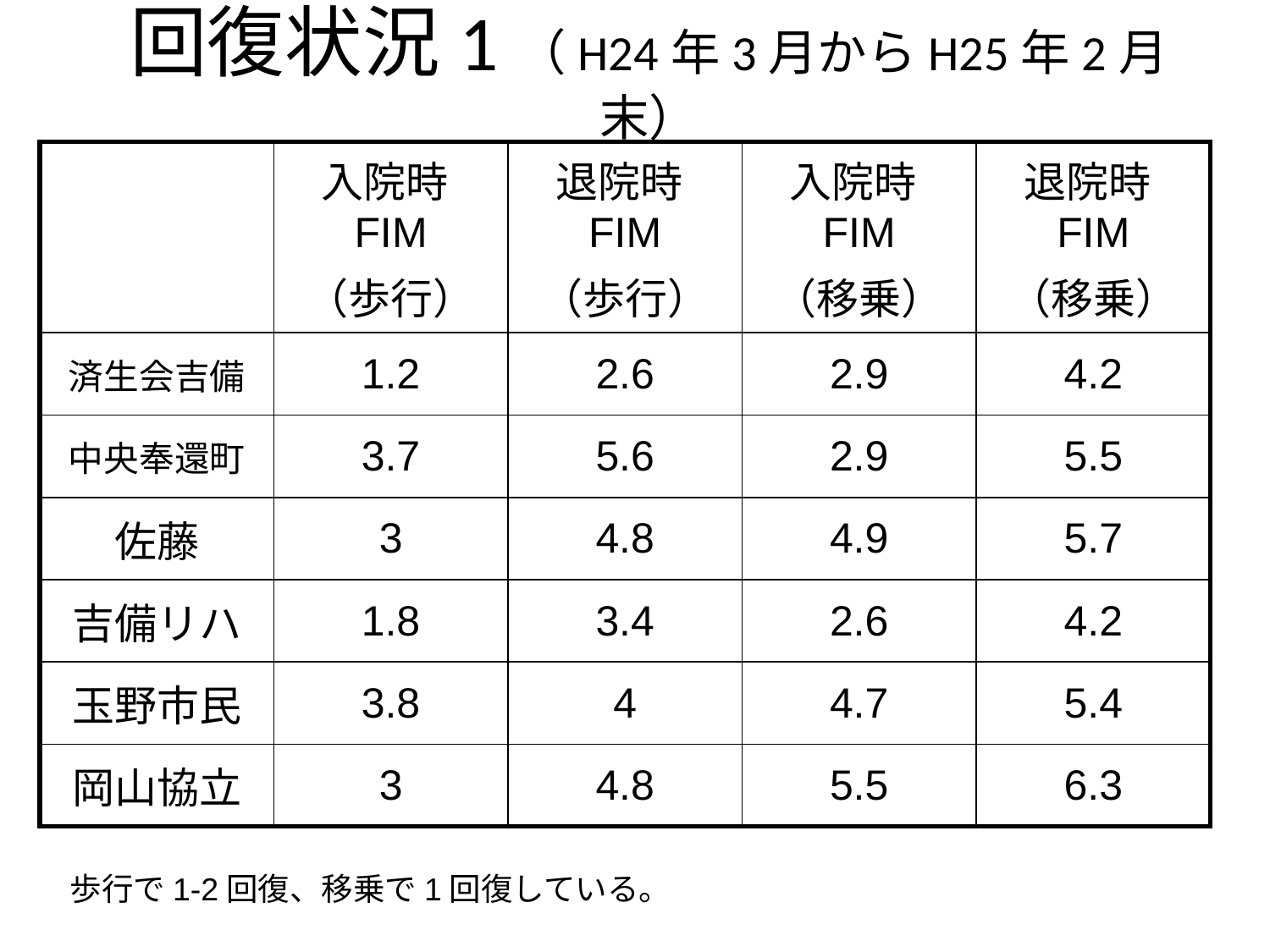

# 回復状況1（H24年3月からH25年2月末）
|  | 入院時FIM （歩行） | 退院時FIM （歩行） | 入院時FIM （移乗） | 退院時FIM （移乗） |
| --- | --- | --- | --- | --- |
| 済生会吉備 | 1.2 | 2.6 | 2.9 | 4.2 |
| 中央奉還町 | 3.7 | 5.6 | 2.9 | 5.5 |
| 佐藤 | 3 | 4.8 | 4.9 | 5.7 |
| 吉備リハ | 1.8 | 3.4 | 2.6 | 4.2 |
| 玉野市民 | 3.8 | 4 | 4.7 | 5.4 |
| 岡山協立 | 3 | 4.8 | 5.5 | 6.3 |
歩行で1-2回復、移乗で1回復している。